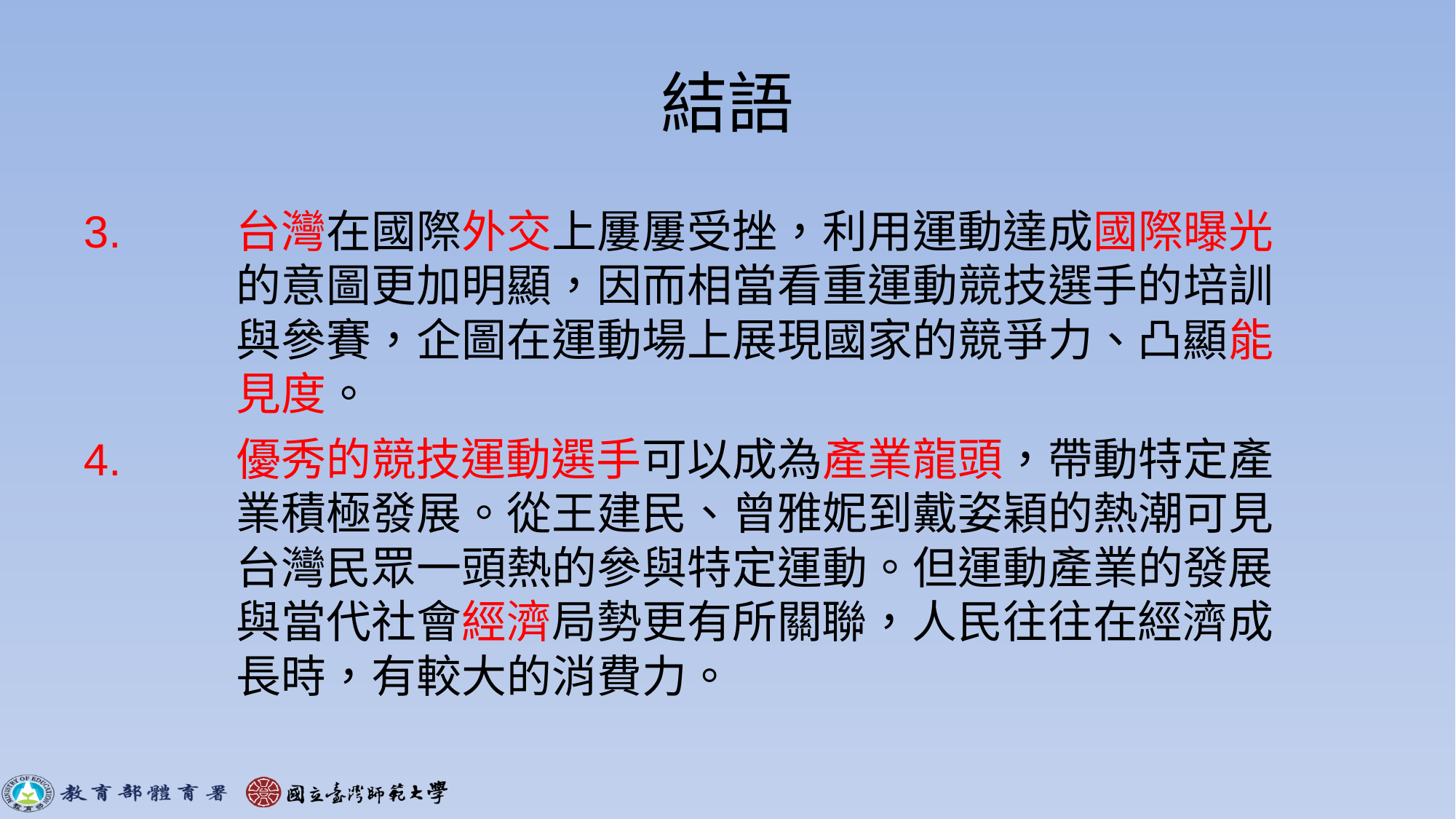

# 結語
台灣在國際外交上屢屢受挫，利用運動達成國際曝光的意圖更加明顯，因而相當看重運動競技選手的培訓與參賽，企圖在運動場上展現國家的競爭力、凸顯能見度。
優秀的競技運動選手可以成為產業龍頭，帶動特定產業積極發展。從王建民、曾雅妮到戴姿穎的熱潮可見台灣民眾一頭熱的參與特定運動。但運動產業的發展與當代社會經濟局勢更有所關聯，人民往往在經濟成長時，有較大的消費力。